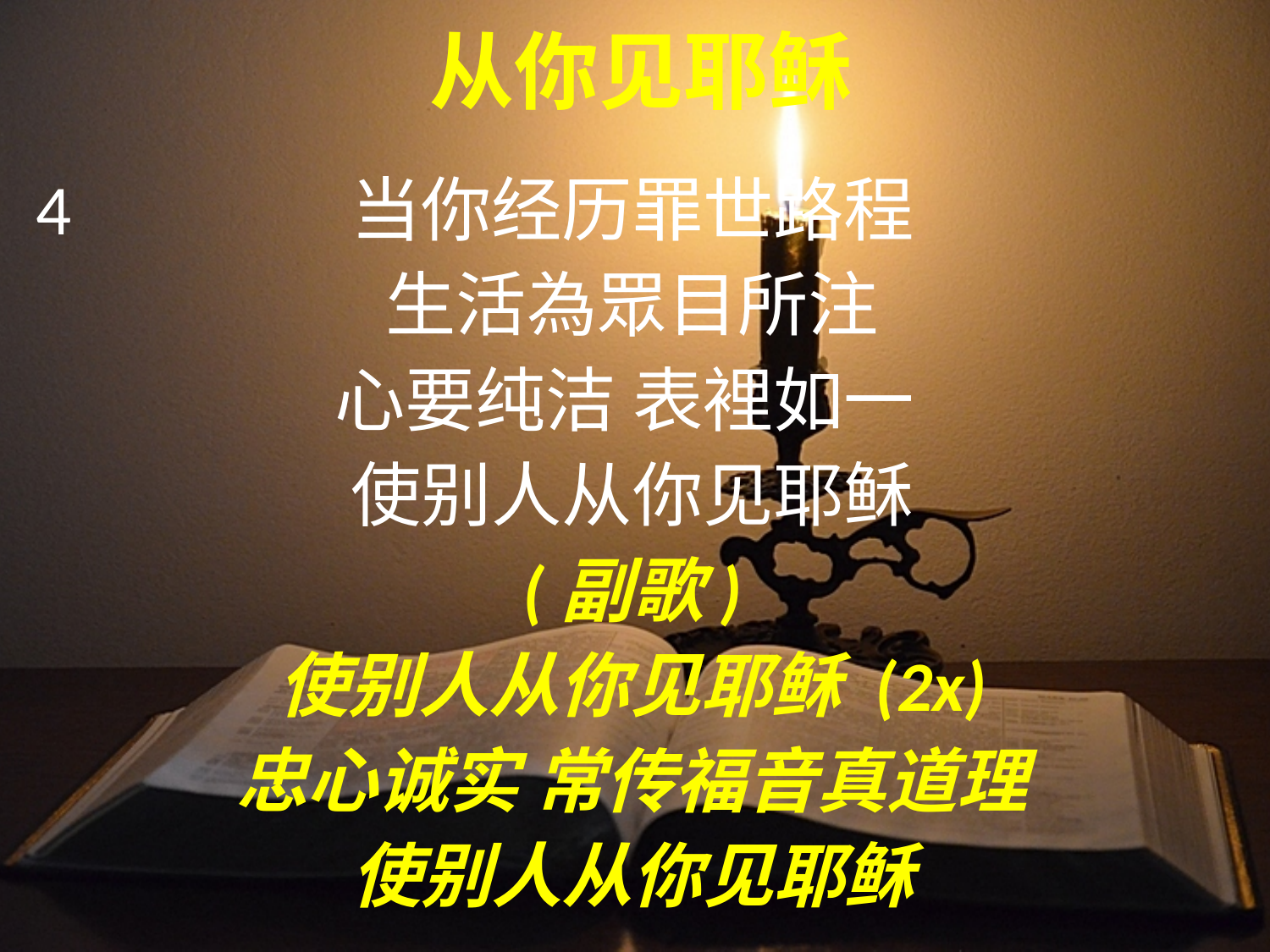

从你见耶稣
4
当你经历罪世路程
生活為眾目所注
心要纯洁 表裡如一
使别人从你见耶稣
(副歌)
使别人从你见耶稣 (2x)
忠心诚实 常传福音真道理
使别人从你见耶稣